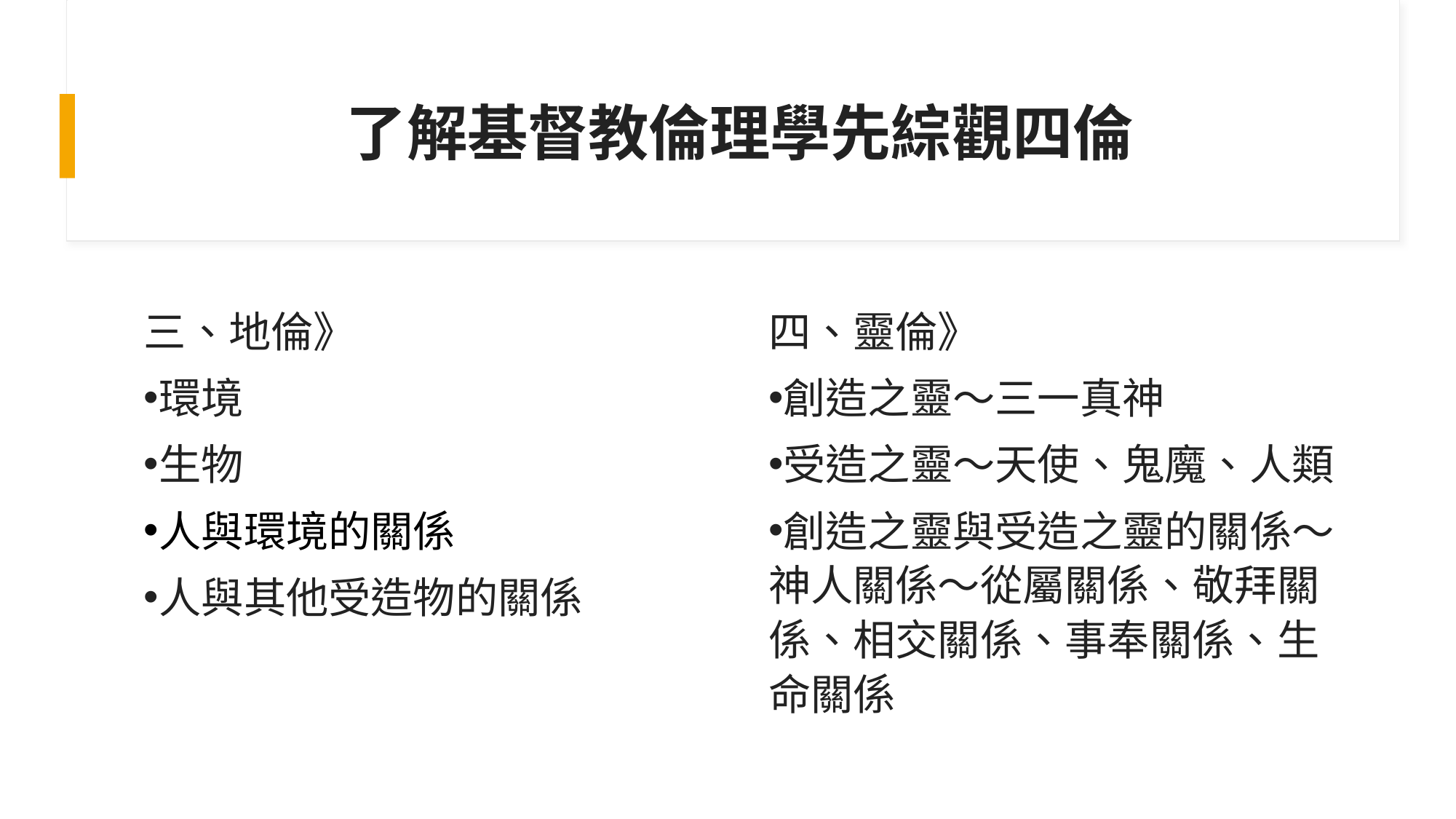

# 了解基督教倫理學先綜觀四倫
三、地倫》
環境
生物
人與環境的關係
人與其他受造物的關係

四、靈倫》
創造之靈～三一真神
受造之靈～天使、鬼魔、人類
創造之靈與受造之靈的關係～神人關係～從屬關係、敬拜關係、相交關係、事奉關係、生命關係